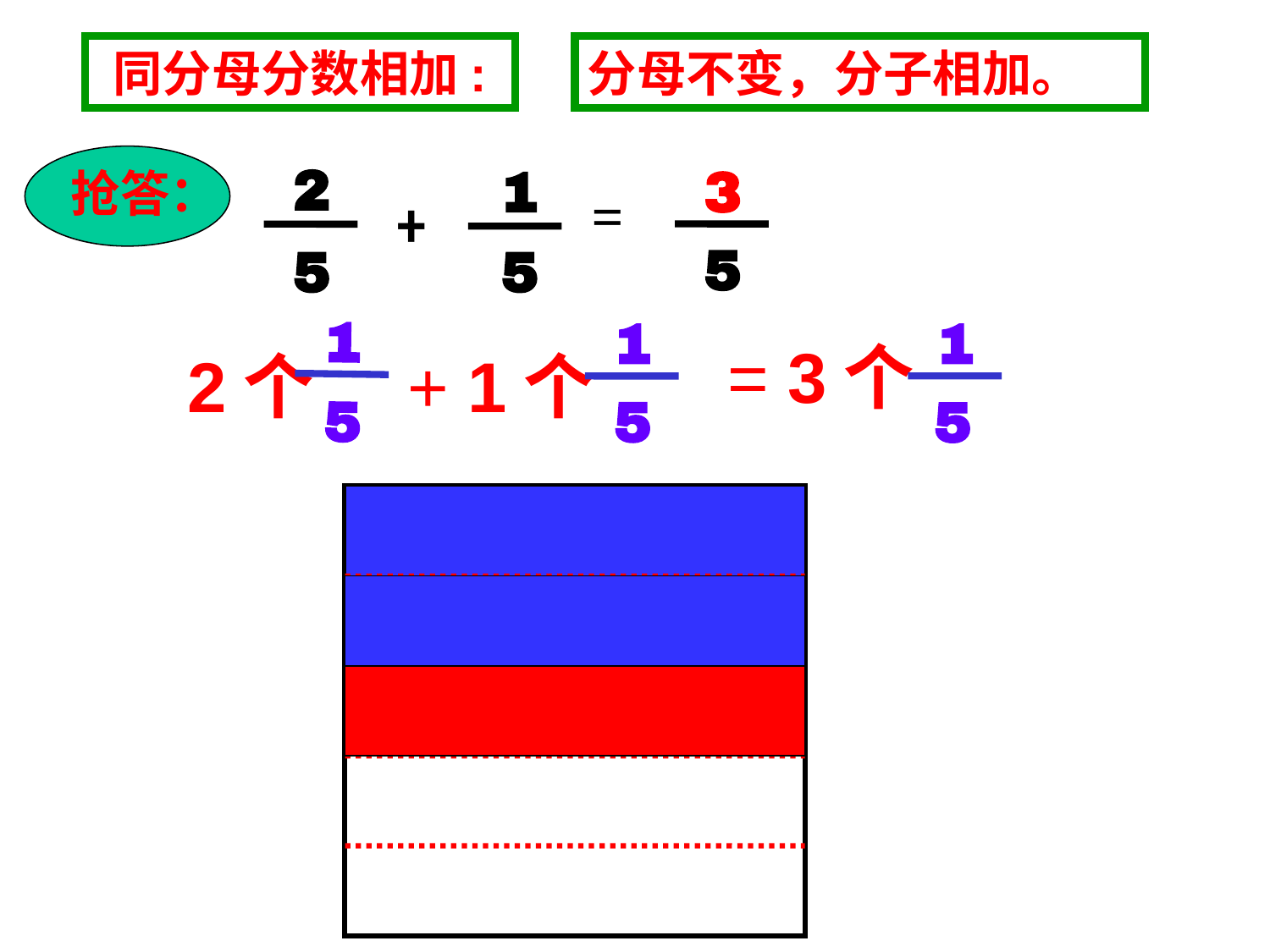

同分母分数相加:
分母不变，分子相加。
 2
 1
 3
 5

抢答：
﹢
=
 5
 5

 1
 1
 1
=
3个
2个
+
1个
 5
 5
 5